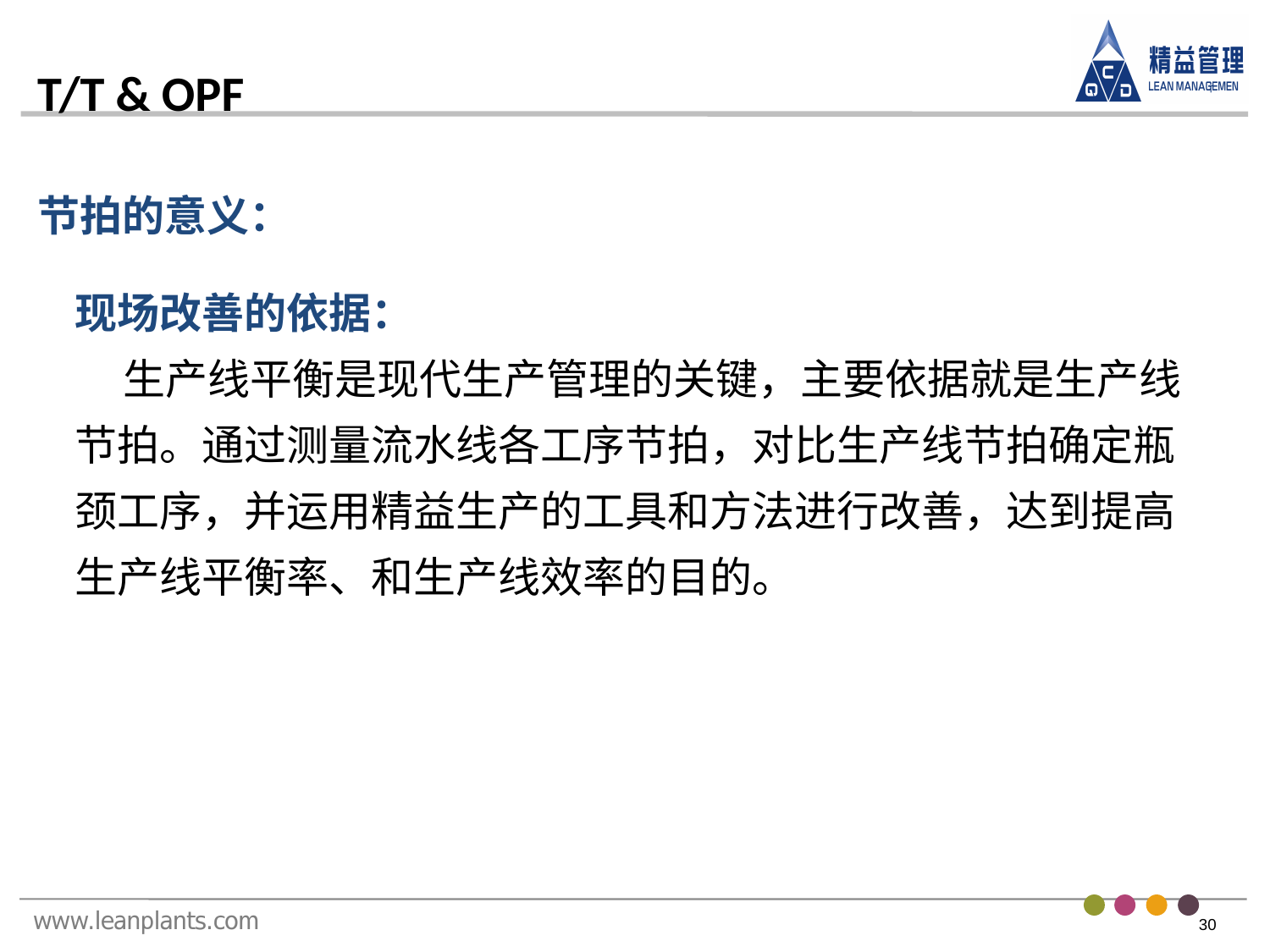

节拍的意义：
现场改善的依据：
    生产线平衡是现代生产管理的关键，主要依据就是生产线节拍。通过测量流水线各工序节拍，对比生产线节拍确定瓶颈工序，并运用精益生产的工具和方法进行改善，达到提高生产线平衡率、和生产线效率的目的。